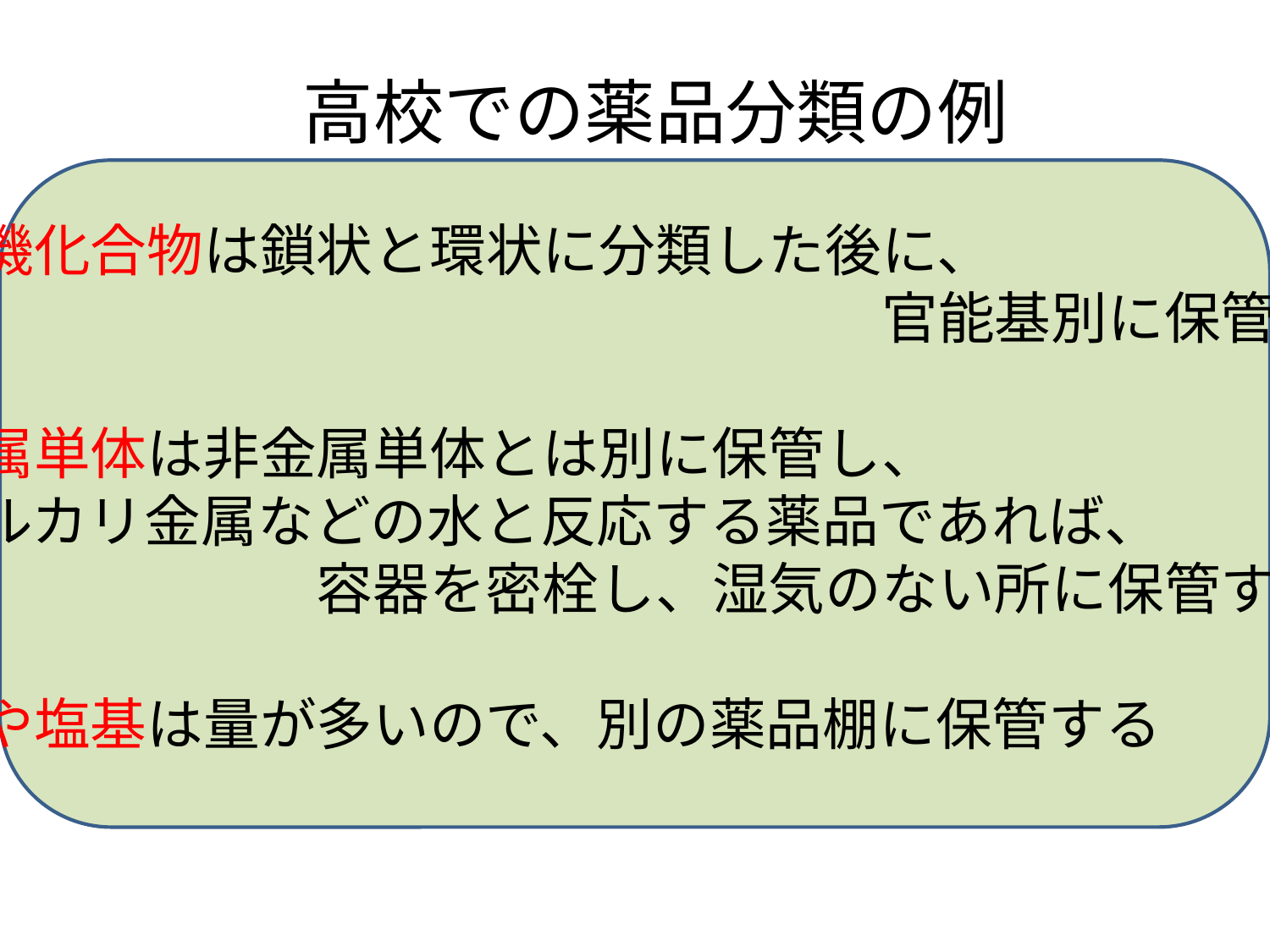

高校での薬品分類の例

有機化合物は鎖状と環状に分類した後に、
　　　　　　　　　　　　　　　　　官能基別に保管する

金属単体は非金属単体とは別に保管し、
アルカリ金属などの水と反応する薬品であれば、
　　　　　　　容器を密栓し、湿気のない所に保管する

酸や塩基は量が多いので、別の薬品棚に保管する